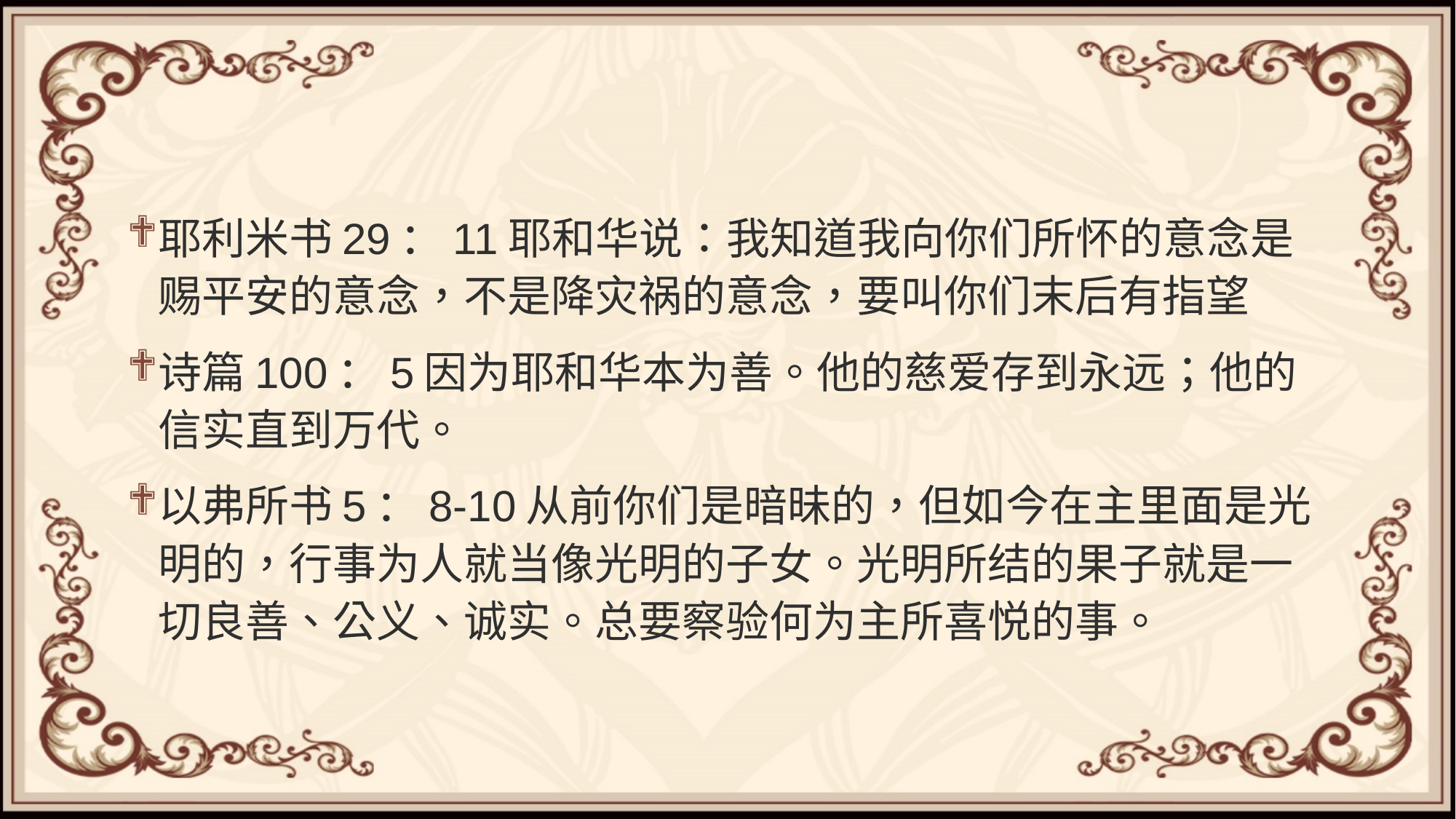

#
耶利米书29：11耶和华说：我知道我向你们所怀的意念是赐平安的意念，不是降灾祸的意念，要叫你们末后有指望
诗篇100：5因为耶和华本为善。他的慈爱存到永远；他的信实直到万代。
以弗所书5：8-10从前你们是暗昧的，但如今在主里面是光明的，行事为人就当像光明的子女。光明所结的果子就是一切良善、公义、诚实。总要察验何为主所喜悦的事。